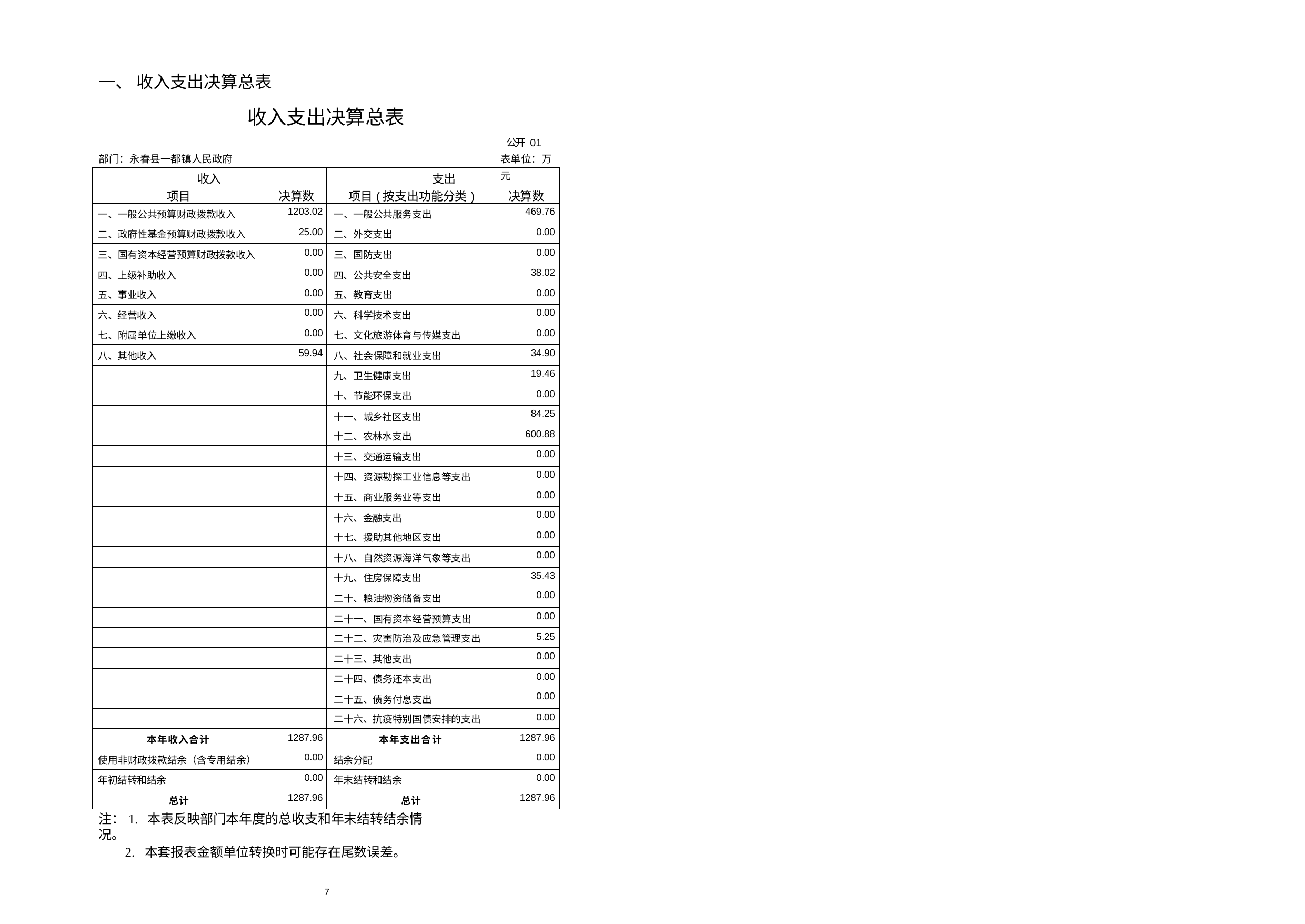

一、 收入支出决算总表
收入支出决算总表
公开 01 表单位：万元
部门：永春县一都镇人民政府
| 收入 |  | 支出 |  |
| --- | --- | --- | --- |
| 项目 | 决算数 | 项目(按支出功能分类) | 决算数 |
| 一、一般公共预算财政拨款收入 | 1203.02 | 一、一般公共服务支出 | 469.76 |
| 二、政府性基金预算财政拨款收入 | 25.00 | 二、外交支出 | 0.00 |
| 三、国有资本经营预算财政拨款收入 | 0.00 | 三、国防支出 | 0.00 |
| 四、上级补助收入 | 0.00 | 四、公共安全支出 | 38.02 |
| 五、事业收入 | 0.00 | 五、教育支出 | 0.00 |
| 六、经营收入 | 0.00 | 六、科学技术支出 | 0.00 |
| 七、附属单位上缴收入 | 0.00 | 七、文化旅游体育与传媒支出 | 0.00 |
| 八、其他收入 | 59.94 | 八、社会保障和就业支出 | 34.90 |
|  |  | 九、卫生健康支出 | 19.46 |
|  |  | 十、节能环保支出 | 0.00 |
|  |  | 十一、城乡社区支出 | 84.25 |
|  |  | 十二、农林水支出 | 600.88 |
|  |  | 十三、交通运输支出 | 0.00 |
|  |  | 十四、资源勘探工业信息等支出 | 0.00 |
|  |  | 十五、商业服务业等支出 | 0.00 |
|  |  | 十六、金融支出 | 0.00 |
|  |  | 十七、援助其他地区支出 | 0.00 |
|  |  | 十八、自然资源海洋气象等支出 | 0.00 |
|  |  | 十九、住房保障支出 | 35.43 |
|  |  | 二十、粮油物资储备支出 | 0.00 |
|  |  | 二十一、国有资本经营预算支出 | 0.00 |
|  |  | 二十二、灾害防治及应急管理支出 | 5.25 |
|  |  | 二十三、其他支出 | 0.00 |
|  |  | 二十四、债务还本支出 | 0.00 |
|  |  | 二十五、债务付息支出 | 0.00 |
|  |  | 二十六、抗疫特别国债安排的支出 | 0.00 |
| 本年收入合计 | 1287.96 | 本年支出合计 | 1287.96 |
| 使用非财政拨款结余（含专用结余） | 0.00 | 结余分配 | 0.00 |
| 年初结转和结余 | 0.00 | 年末结转和结余 | 0.00 |
| 总计 | 1287.96 | 总计 | 1287.96 |
注：1. 本表反映部门本年度的总收支和年末结转结余情况。
2. 本套报表金额单位转换时可能存在尾数误差。
7